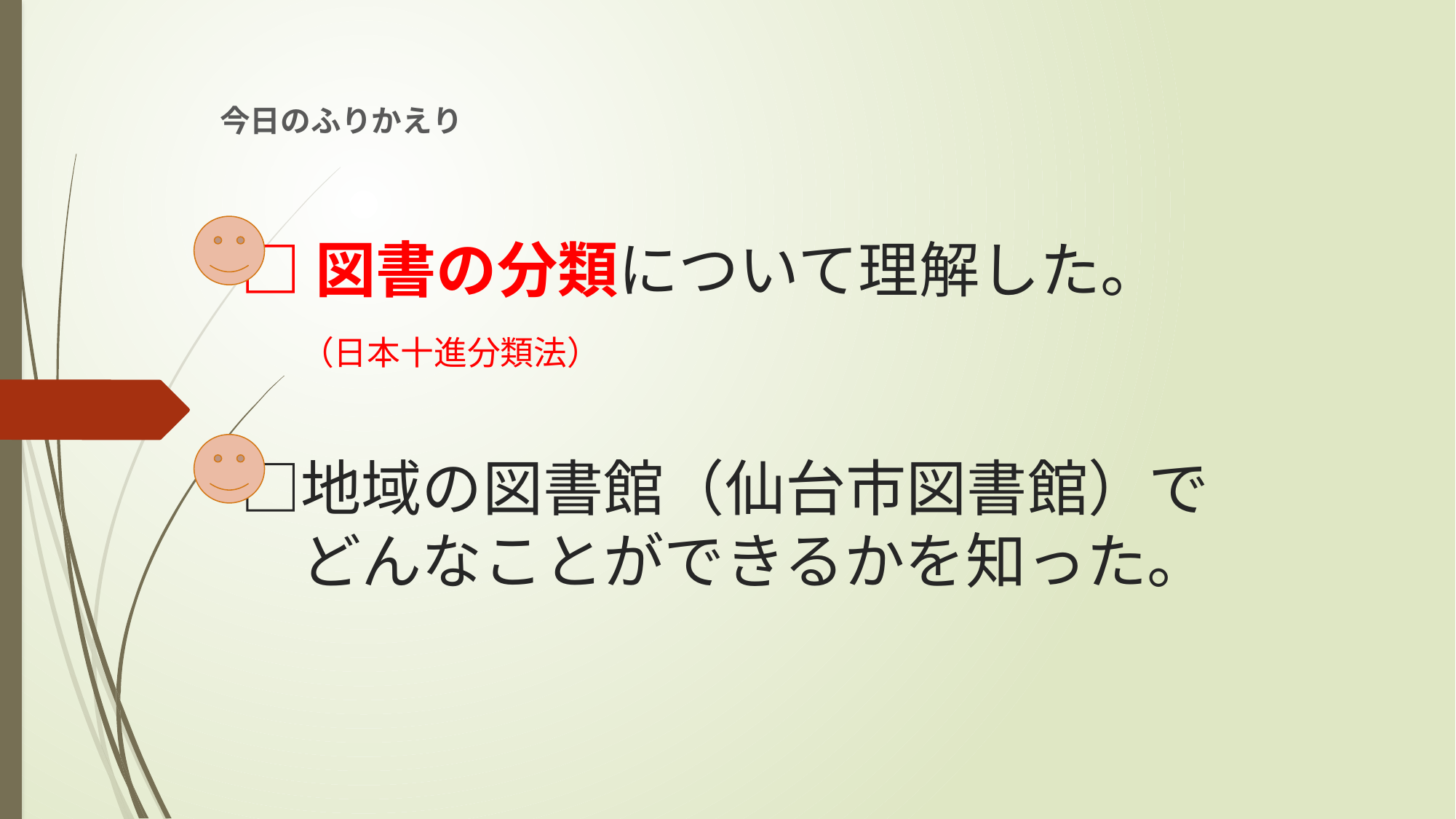

今日のふりかえり
# □図書の分類について理解した。 　（日本十進分類法） □地域の図書館（仙台市図書館）で 　どんなことができるかを知った。